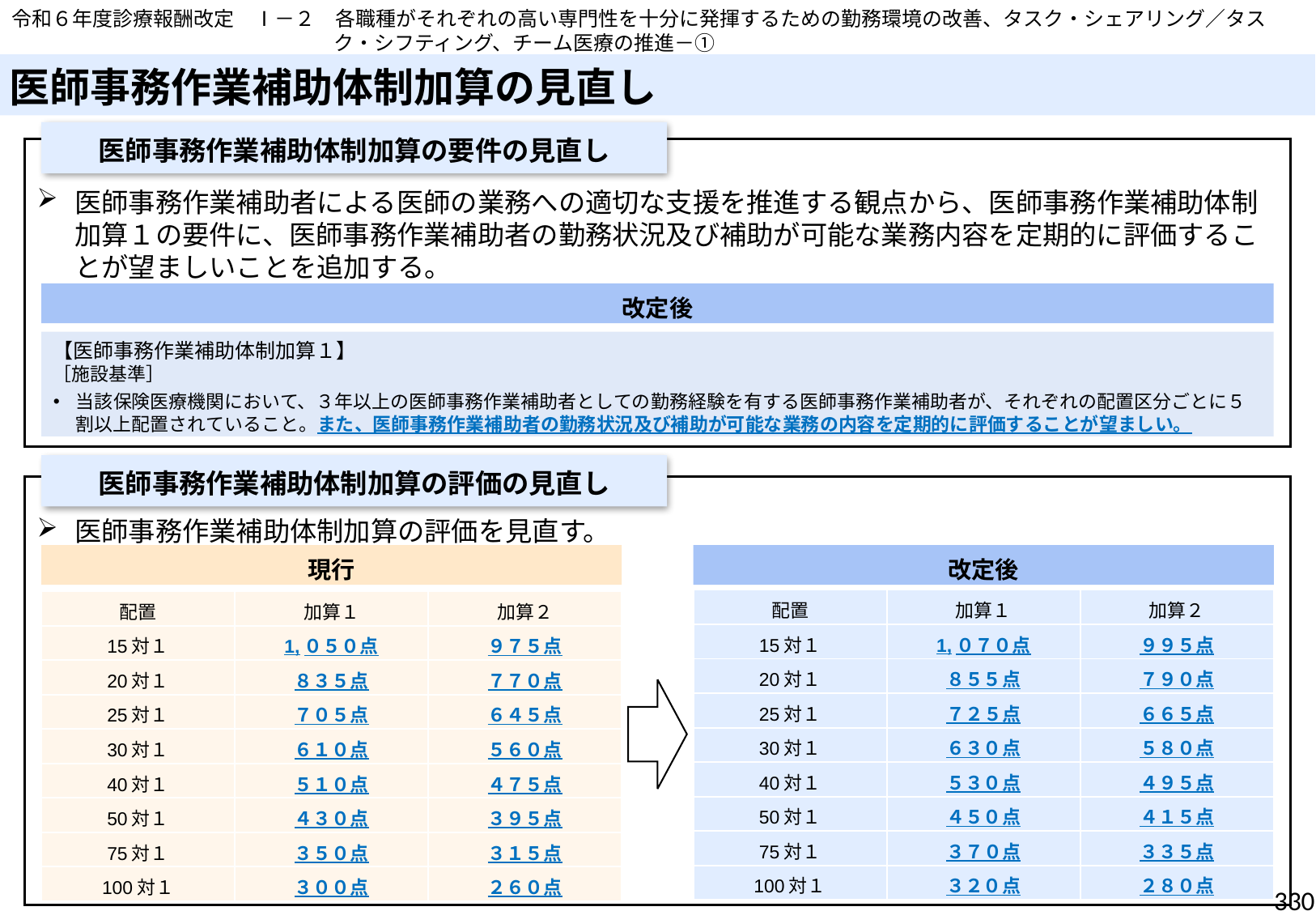

令和６年度診療報酬改定　Ⅰ－２　各職種がそれぞれの高い専門性を十分に発揮するための勤務環境の改善、タスク・シェアリング／タスク・シフティング、チーム医療の推進－①
# 医師事務作業補助体制加算の見直し
医師事務作業補助体制加算の要件の見直し

医師事務作業補助者による医師の業務への適切な支援を推進する観点から、医師事務作業補助体制加算１の要件に、医師事務作業補助者の勤務状況及び補助が可能な業務内容を定期的に評価することが望ましいことを追加する。

改定後
【医師事務作業補助体制加算１】
［施設基準］

当該保険医療機関において、３年以上の医師事務作業補助者としての勤務経験を有する医師事務作業補助者が、それぞれの配置区分ごとに５割以上配置されていること。また、医師事務作業補助者の勤務状況及び補助が可能な業務の内容を定期的に評価することが望ましい。
医師事務作業補助体制加算の評価の見直し

医師事務作業補助体制加算の評価を見直す。

現行
改定後
| 配置 | 加算１ | 加算２ |
| --- | --- | --- |
| 15対１ | 1,０７０点 | ９９５点 |
| 20対１ | ８５５点 | ７９０点 |
| 25対１ | ７２５点 | ６６５点 |
| 30対１ | ６３０点 | ５８０点 |
| 40対１ | ５３０点 | ４９５点 |
| 50対１ | ４５０点 | ４１５点 |
| 75対１ | ３７０点 | ３３５点 |
| 100対１ | ３２０点 | ２８０点 |
| 配置 | 加算１ | 加算２ |
| --- | --- | --- |
| 15対１ | 1,０５０点 | ９７５点 |
| 20対１ | ８３５点 | ７７０点 |
| 25対１ | ７０５点 | ６４５点 |
| 30対１ | ６１０点 | ５６０点 |
| 40対１ | ５１０点 | ４７５点 |
| 50対１ | ４３０点 | ３９５点 |
| 75対１ | ３５０点 | ３１５点 |
| 100対１ | ３００点 | ２６０点 |

330